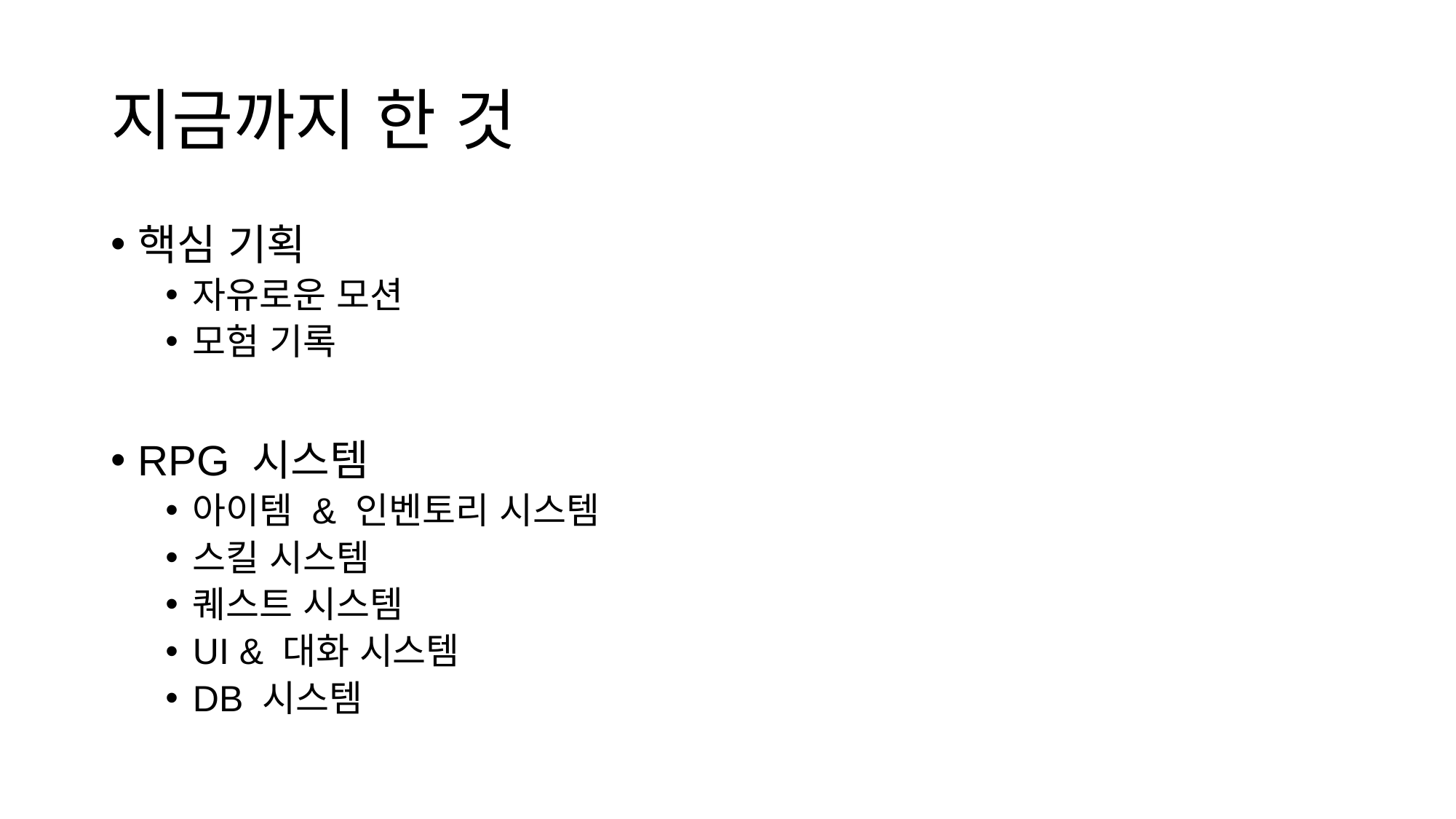

# 지금까지 한 것
핵심 기획
자유로운 모션
모험 기록

RPG 시스템
아이템 & 인벤토리 시스템
스킬 시스템
퀘스트 시스템
UI & 대화 시스템
DB 시스템